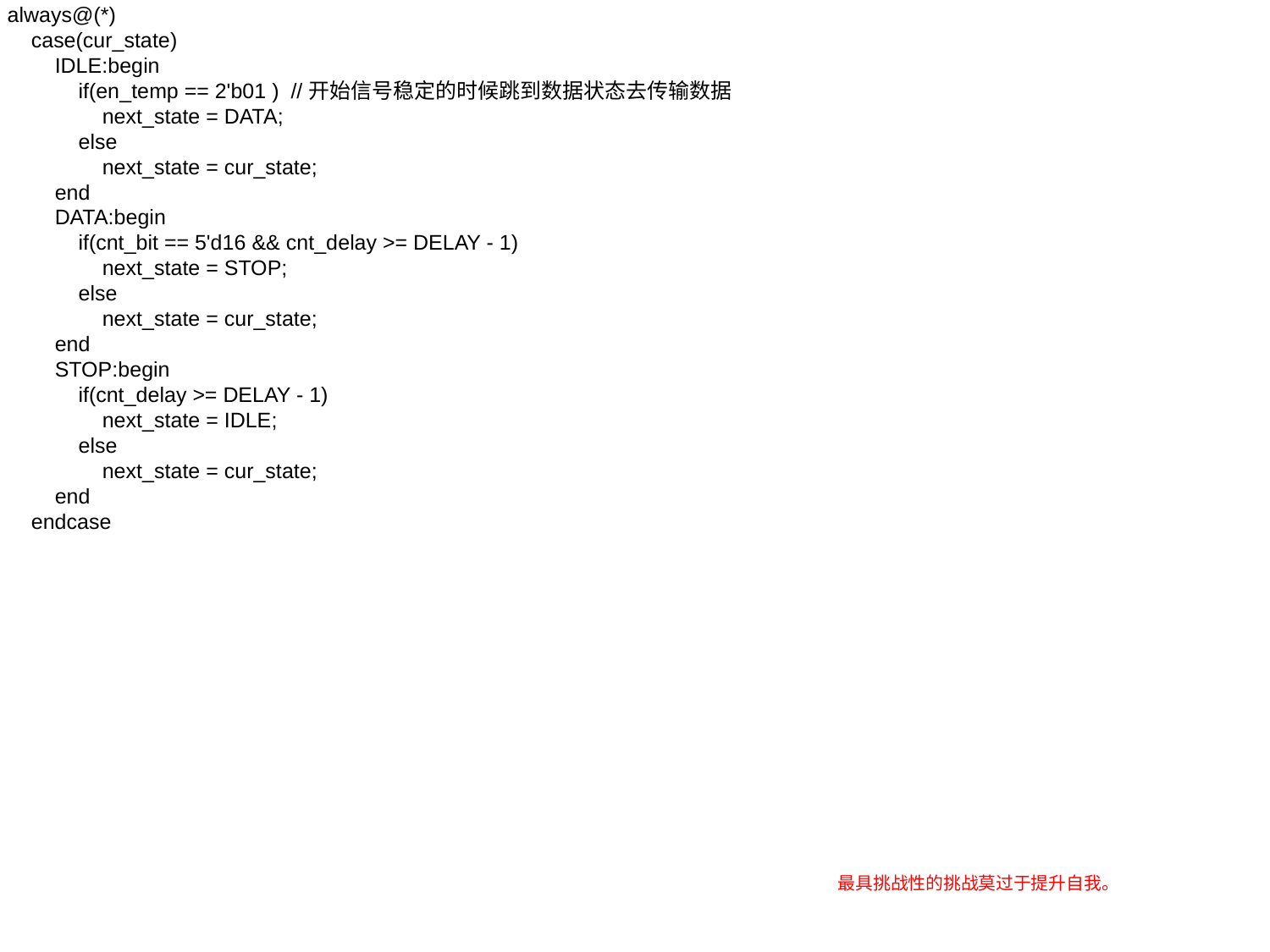

always@(*)
    case(cur_state)
        IDLE:begin
            if(en_temp == 2'b01 )  //开始信号稳定的时候跳到数据状态去传输数据
                next_state = DATA;
            else
                next_state = cur_state;
        end
        DATA:begin
            if(cnt_bit == 5'd16 && cnt_delay >= DELAY - 1)
                next_state = STOP;
            else
                next_state = cur_state;
        end
        STOP:begin
            if(cnt_delay >= DELAY - 1)
                next_state = IDLE;
            else
                next_state = cur_state;
        end
    endcase
最具挑战性的挑战莫过于提升自我。